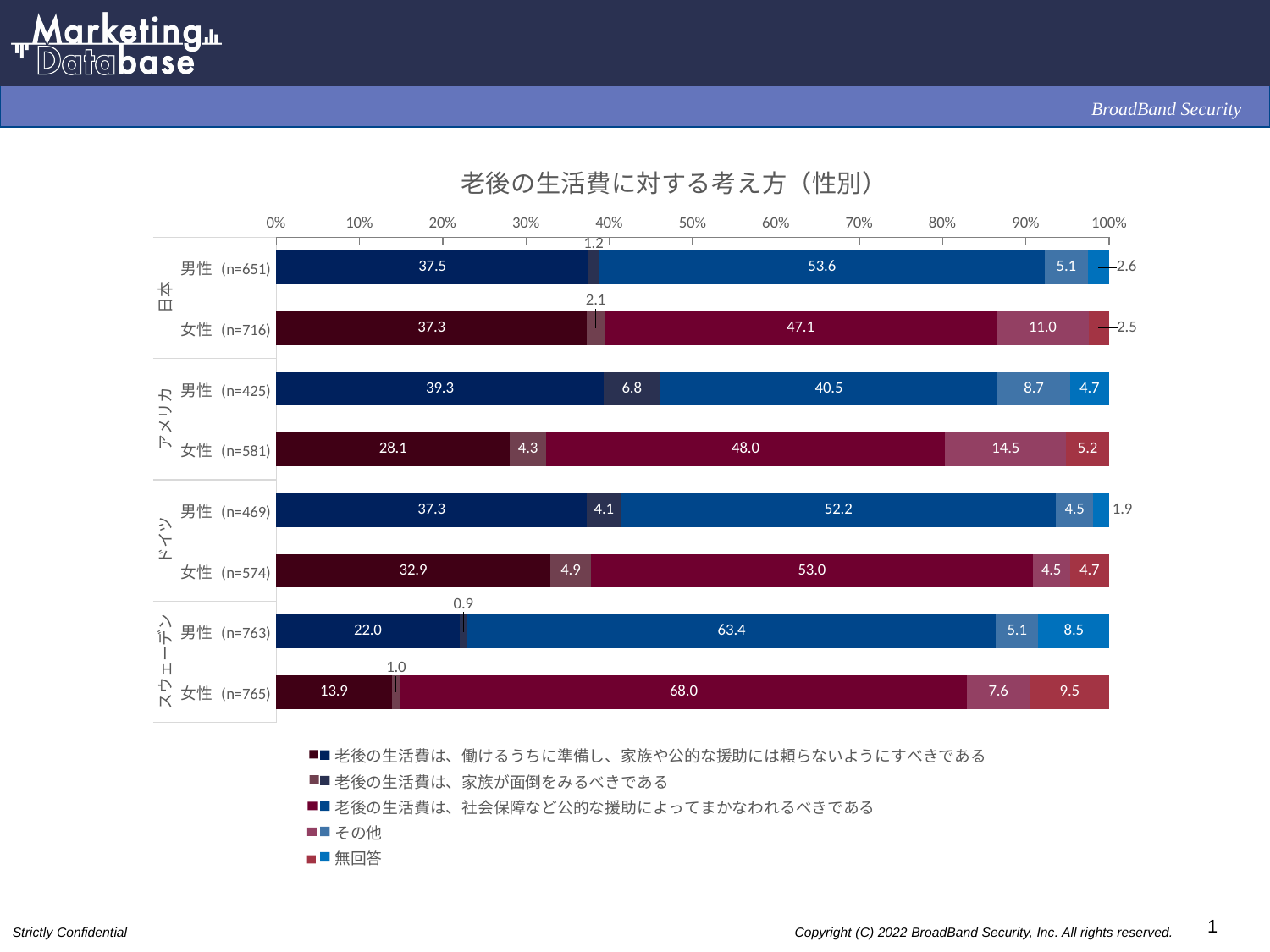

### Chart: 老後の生活費に対する考え方（性別）

| Category | 老後の生活費は、働けるうちに準備し、家族や公的な援助には頼らないようにすべきである | 老後の生活費は、家族が面倒をみるべきである | 老後の生活費は、社会保障など公的な援助によってまかなわれるべきである | その他 | 無回答 |
|---|---|---|---|---|---|
| 男性 (n=651) | 37.5 | 1.2 | 53.6 | 5.1 | 2.6 |
| 女性 (n=716) | 37.3 | 2.1 | 47.1 | 11.0 | 2.5 |
| 男性 (n=425) | 39.3 | 6.8 | 40.5 | 8.7 | 4.7 |
| 女性 (n=581) | 28.1 | 4.3 | 48.0 | 14.5 | 5.2 |
| 男性 (n=469) | 37.3 | 4.1 | 52.2 | 4.5 | 1.9 |
| 女性 (n=574) | 32.9 | 4.9 | 53.0 | 4.5 | 4.7 |
| 男性 (n=763) | 22.0 | 0.9 | 63.4 | 5.1 | 8.5 |
| 女性 (n=765) | 13.9 | 1.0 | 68.0 | 7.6 | 9.5 |